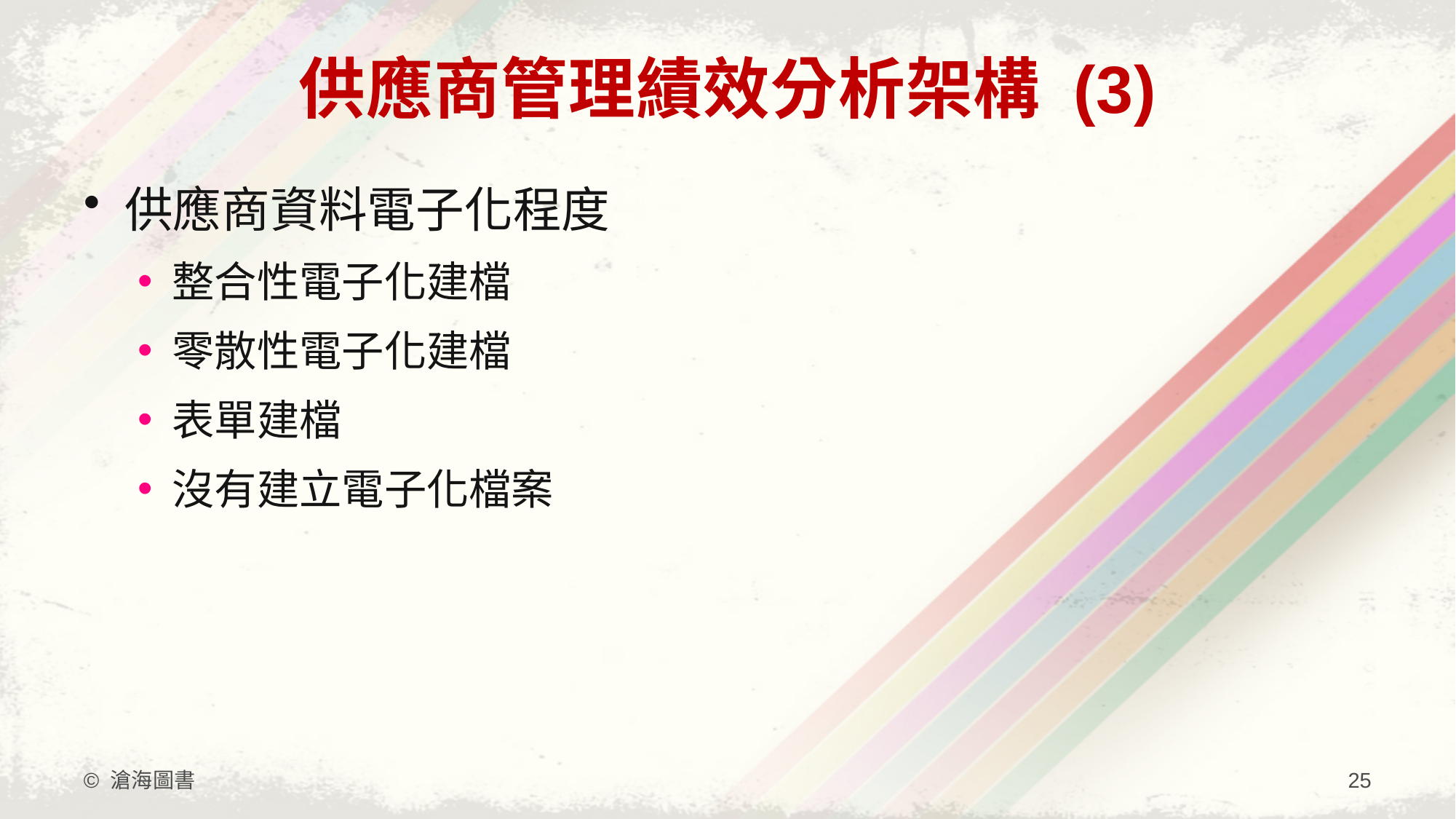

# 供應商管理績效分析架構 (3)
供應商資料電子化程度
整合性電子化建檔
零散性電子化建檔
表單建檔
沒有建立電子化檔案
© 滄海圖書
25